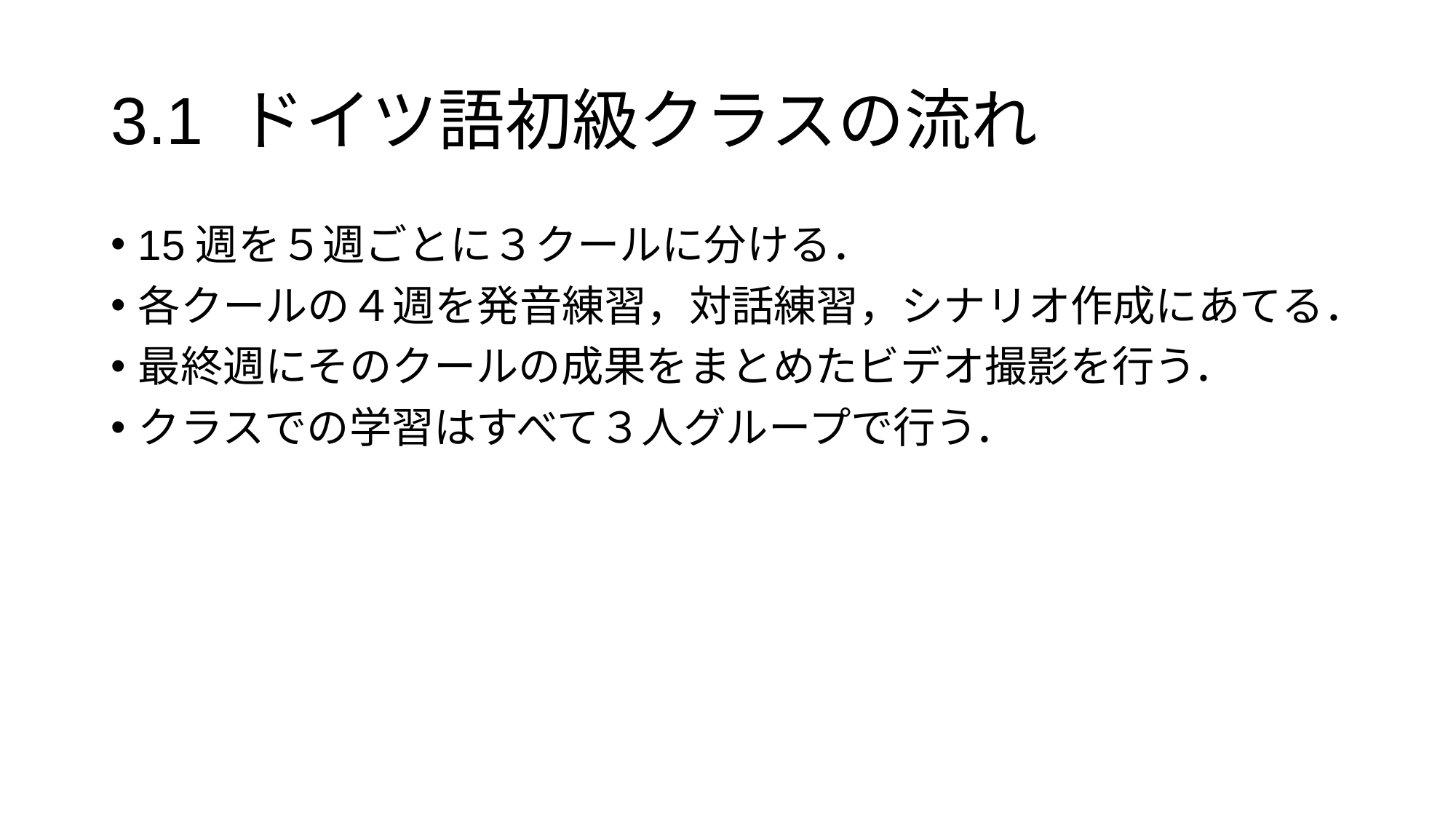

# 3.1 ドイツ語初級クラスの流れ
15週を５週ごとに３クールに分ける．
各クールの４週を発音練習，対話練習，シナリオ作成にあてる．
最終週にそのクールの成果をまとめたビデオ撮影を行う．
クラスでの学習はすべて３人グループで行う．